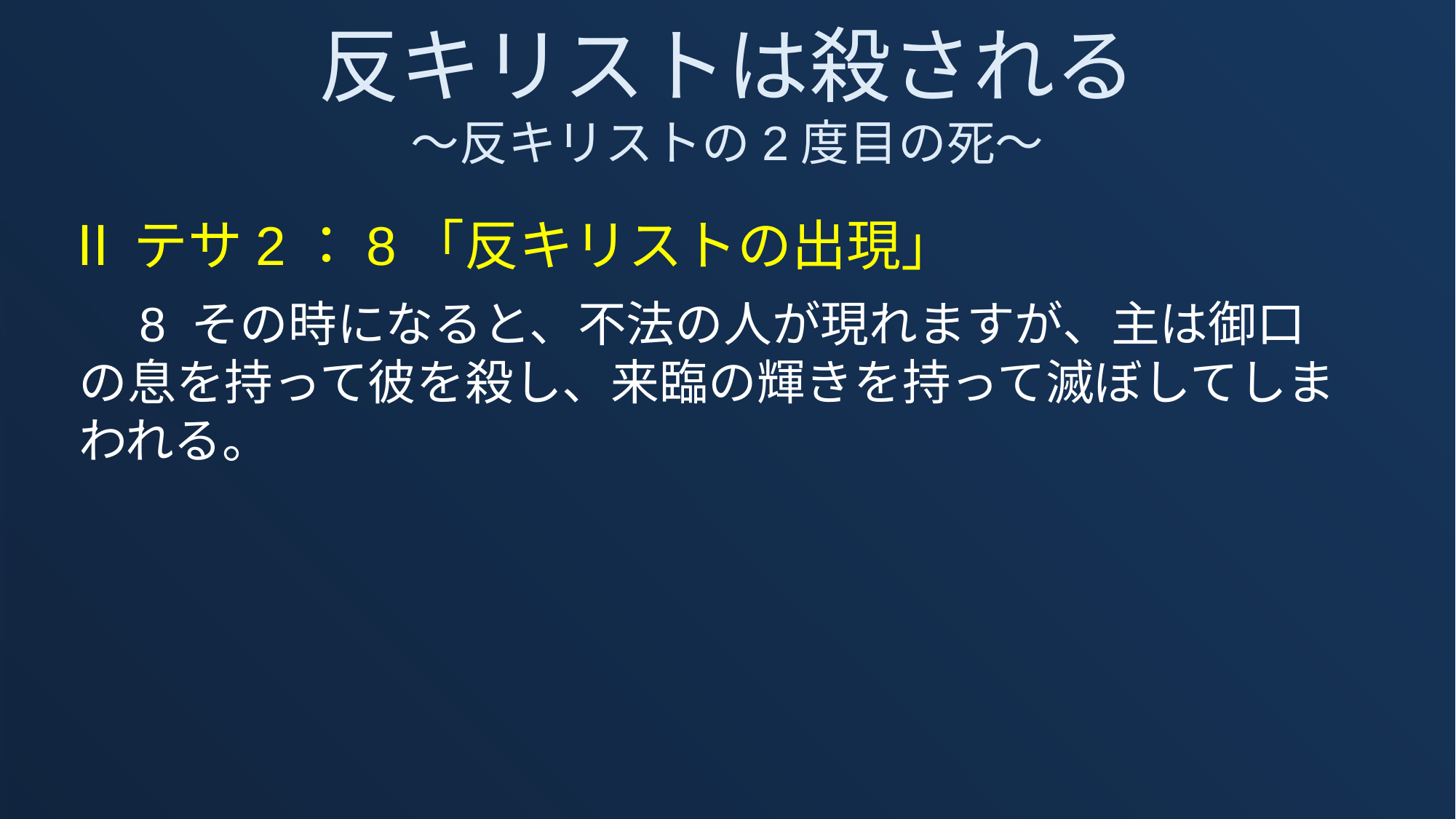

反キリストは殺される
～反キリストの2度目の死～
Ⅱテサ2：8「反キリストの出現」
　8 その時になると、不法の人が現れますが、主は御口の息を持って彼を殺し、来臨の輝きを持って滅ぼしてしまわれる。